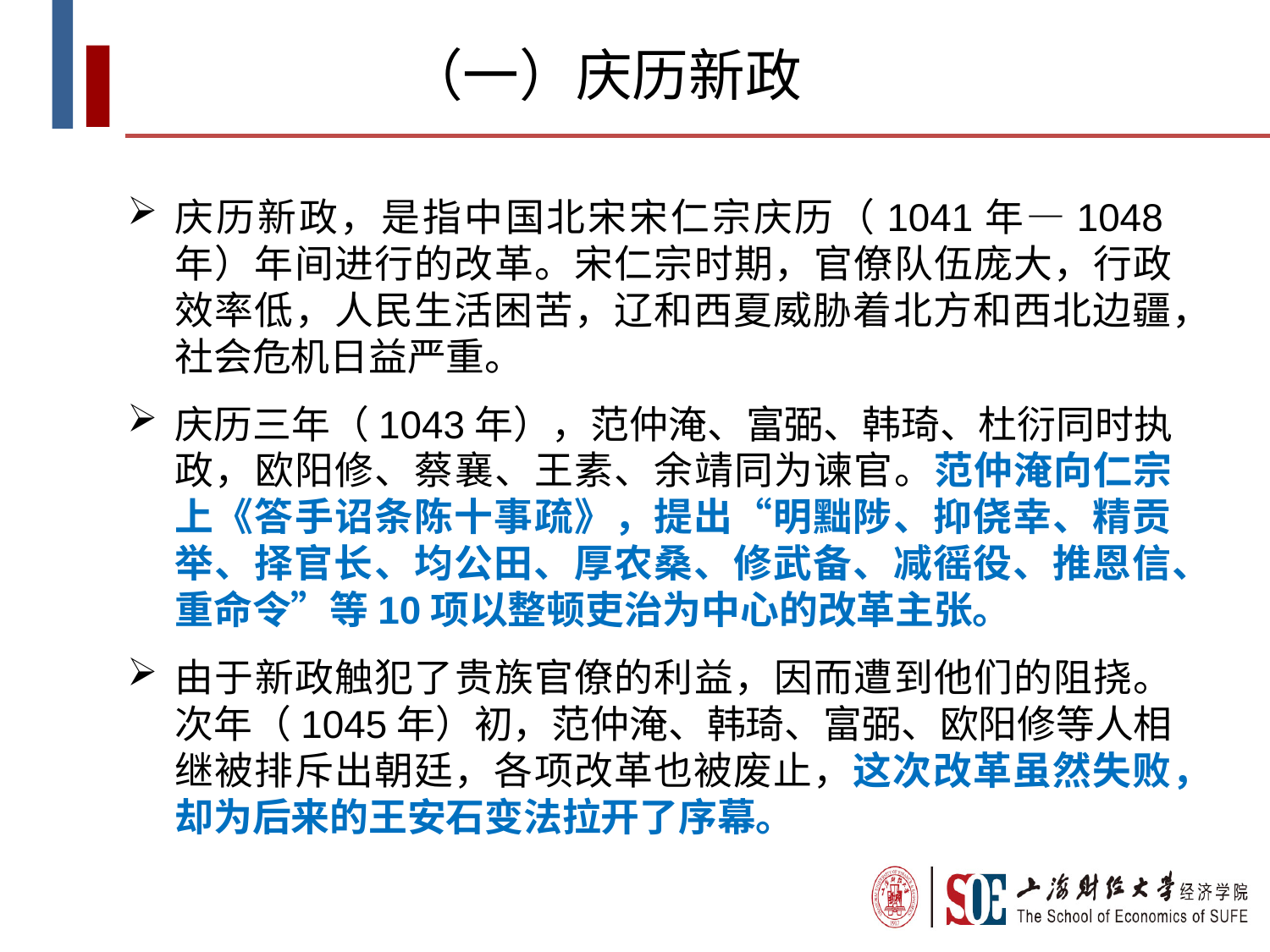

（一）庆历新政
庆历新政，是指中国北宋宋仁宗庆历（1041年—1048年）年间进行的改革。宋仁宗时期，官僚队伍庞大，行政效率低，人民生活困苦，辽和西夏威胁着北方和西北边疆，社会危机日益严重。
庆历三年（1043年），范仲淹、富弼、韩琦、杜衍同时执政，欧阳修、蔡襄、王素、余靖同为谏官。范仲淹向仁宗上《答手诏条陈十事疏》，提出“明黜陟、抑侥幸、精贡举、择官长、均公田、厚农桑、修武备、减徭役、推恩信、重命令”等10项以整顿吏治为中心的改革主张。
由于新政触犯了贵族官僚的利益，因而遭到他们的阻挠。次年（1045年）初，范仲淹、韩琦、富弼、欧阳修等人相继被排斥出朝廷，各项改革也被废止，这次改革虽然失败，却为后来的王安石变法拉开了序幕。